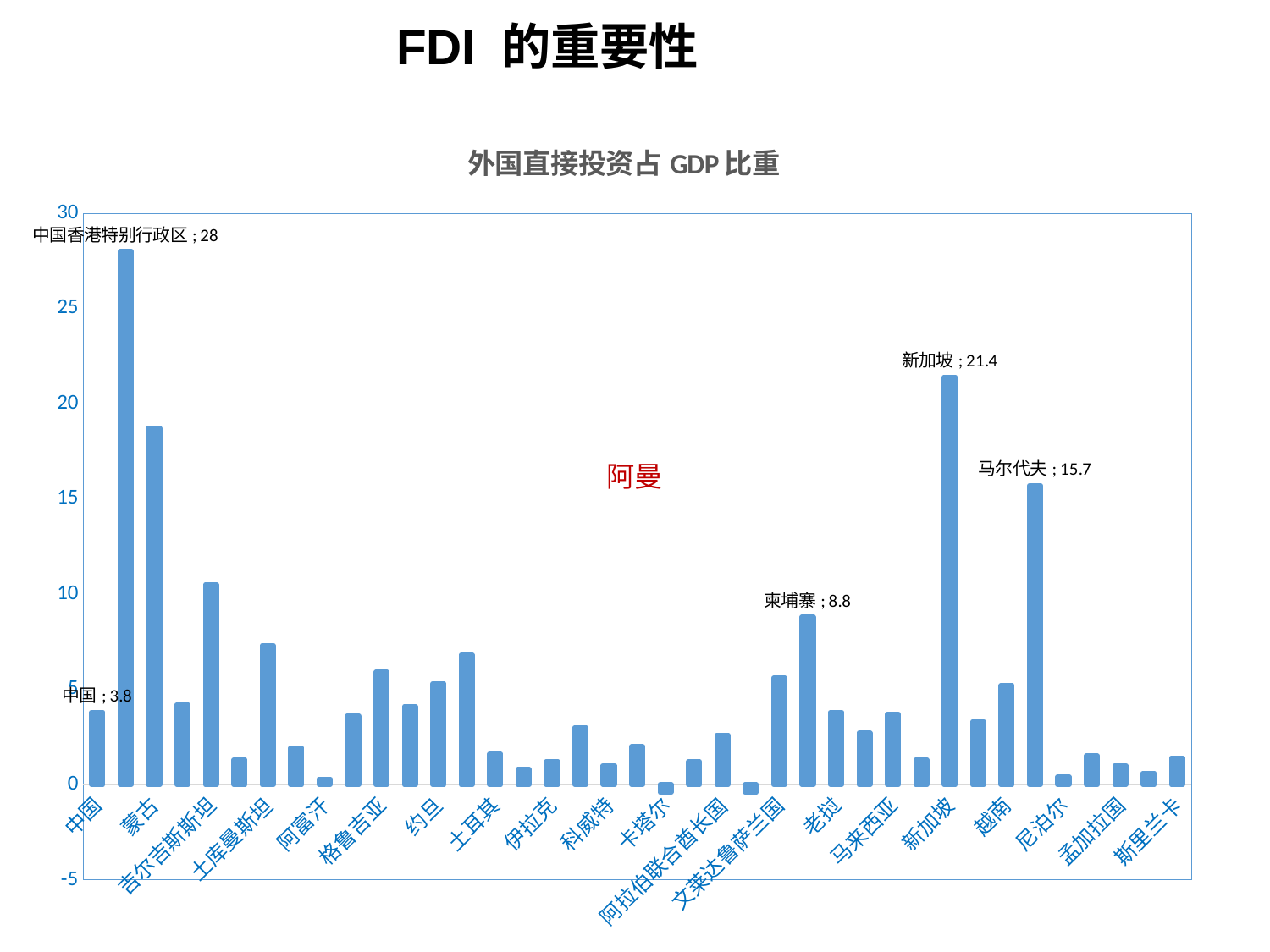

# FDI 的重要性

### Chart:

| Category | 外国直接投资占GDP比重 |
|---|---|
| 中国 | 3.8 |
| 中国香港特别行政区 | 28.0 |
| 蒙古 | 18.7 |
| 哈萨克斯坦 | 4.2 |
| 吉尔吉斯斯坦 | 10.5 |
| 塔吉克斯坦 | 1.3 |
| 土库曼斯坦 | 7.3 |
| 乌兹别克斯坦 | 1.9000000000000001 |
| 阿富汗 | 0.3000000000000003 |
| 阿塞拜疆 | 3.6 |
| 格鲁吉亚 | 5.9 |
| 以色列 | 4.1 |
| 约旦 | 5.3 |
| 黎巴嫩 | 6.8 |
| 土耳其 | 1.6 |
| 伊朗伊斯兰共和国 | 0.8 |
| 伊拉克 | 1.2 |
| 巴林 | 3.0 |
| 科威特 | 1.0 |
| 阿曼 | 2.0 |
| 卡塔尔 | -0.4 |
| 沙特阿拉伯 | 1.2 |
| 阿拉伯联合酋长国 | 2.6 |
| 也门共和国 | -0.4 |
| 文莱达鲁萨兰国 | 5.6 |
| 柬埔寨 | 8.8 |
| 老挝 | 3.8 |
| 印度尼西亚 | 2.7 |
| 马来西亚 | 3.7 |
| 菲律宾 | 1.3 |
| 新加坡 | 21.4 |
| 泰国 | 3.3 |
| 越南 | 5.2 |
| 马尔代夫 | 15.7 |
| 尼泊尔 | 0.4 |
| 印度 | 1.5 |
| 孟加拉国 | 1.0 |
| 巴基斯坦 | 0.6000000000000006 |
| 斯里兰卡 | 1.4 |
阿曼